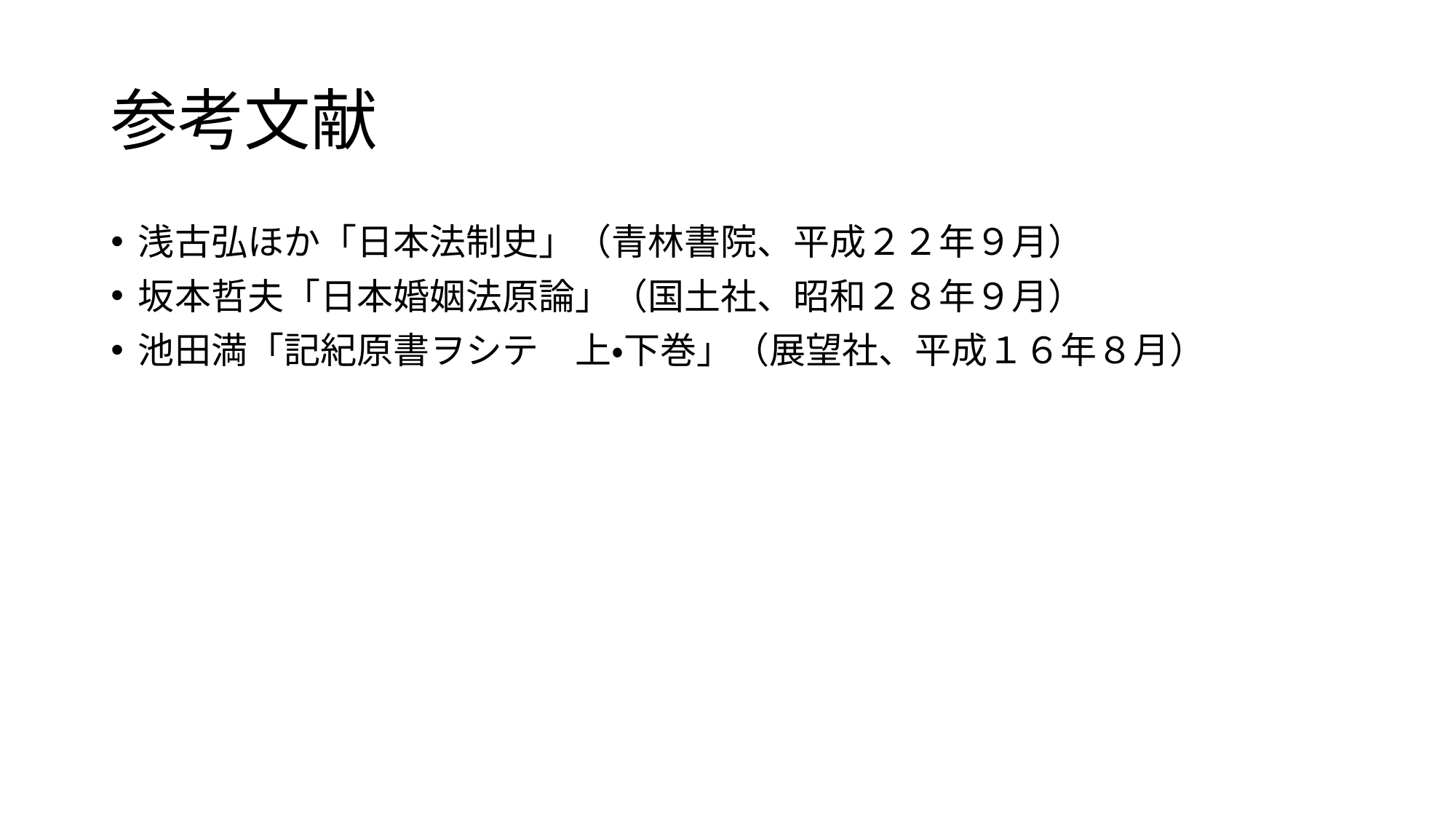

# 参考文献
浅古弘ほか「日本法制史」（青林書院、平成２２年９月）
坂本哲夫「日本婚姻法原論」（国土社、昭和２８年９月）
池田満「記紀原書ヲシテ　上・下巻」（展望社、平成１６年８月）